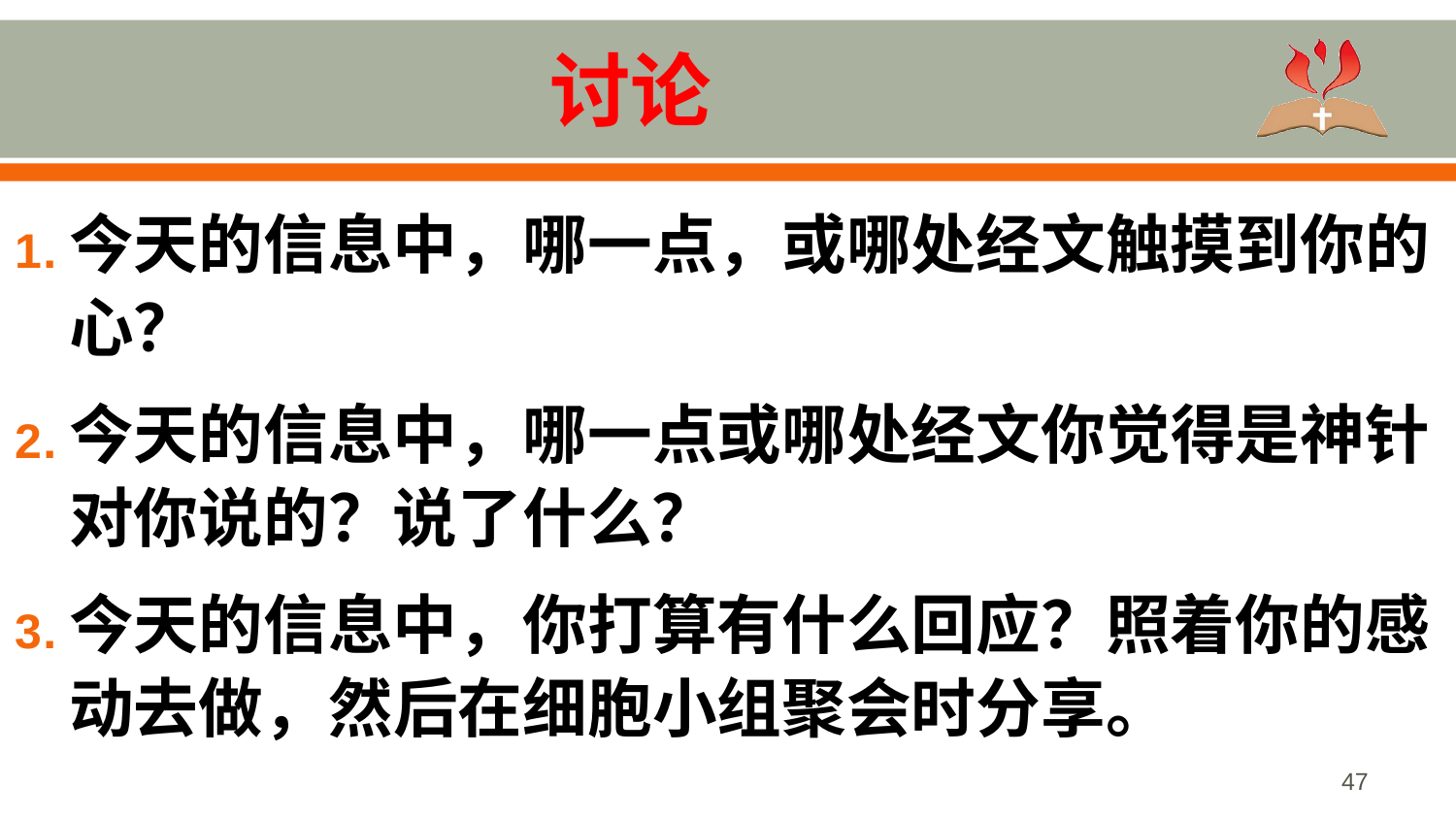

# 讨论
今天的信息中，哪一点，或哪处经文触摸到你的心？
今天的信息中，哪一点或哪处经文你觉得是神针对你说的？说了什么？
今天的信息中，你打算有什么回应？照着你的感动去做，然后在细胞小组聚会时分享。

47